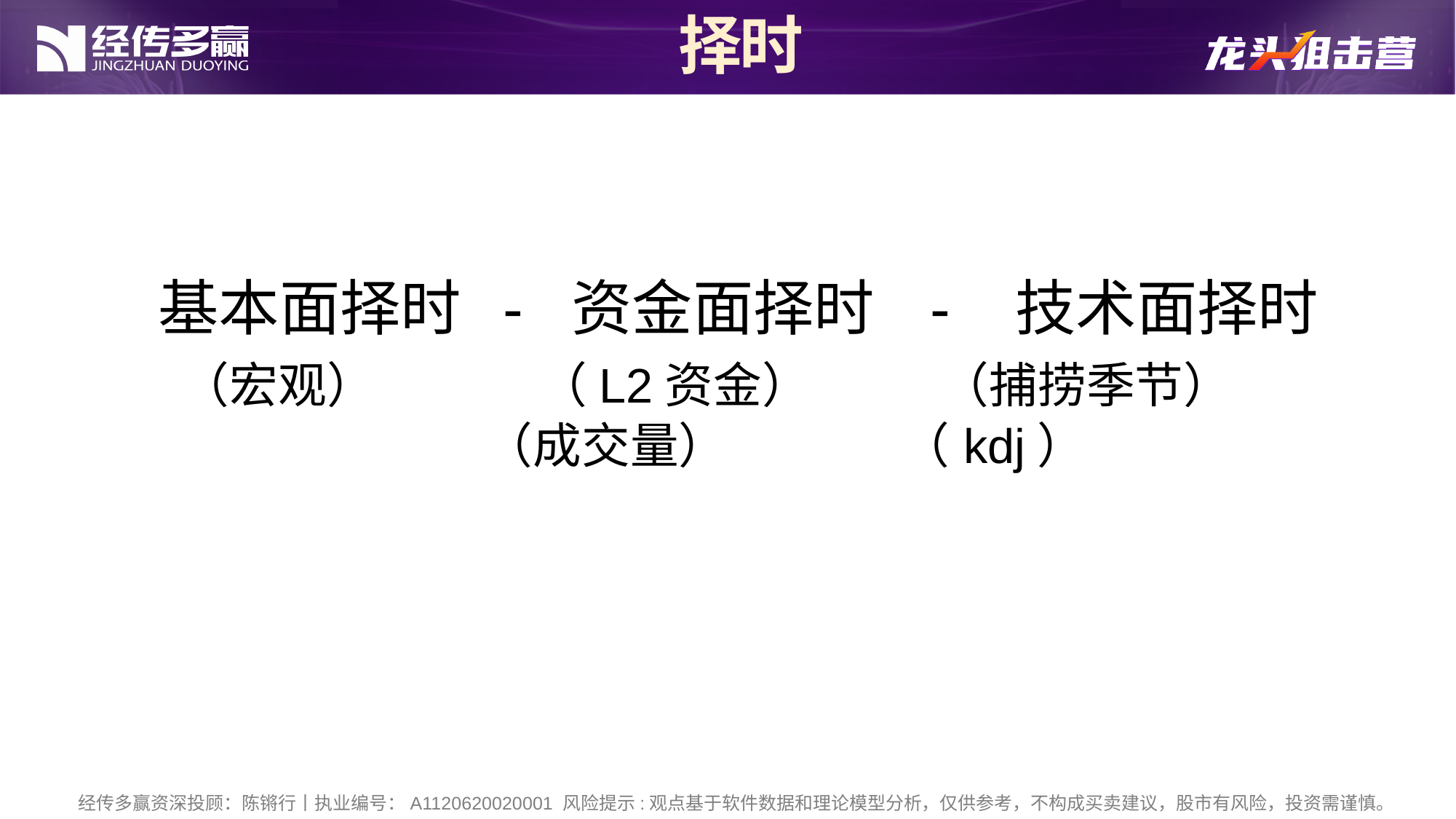

择时
基本面择时  -  资金面择时   -   技术面择时
 （宏观）            （L2资金）            （捕捞季节）
                              （成交量）                （kdj）